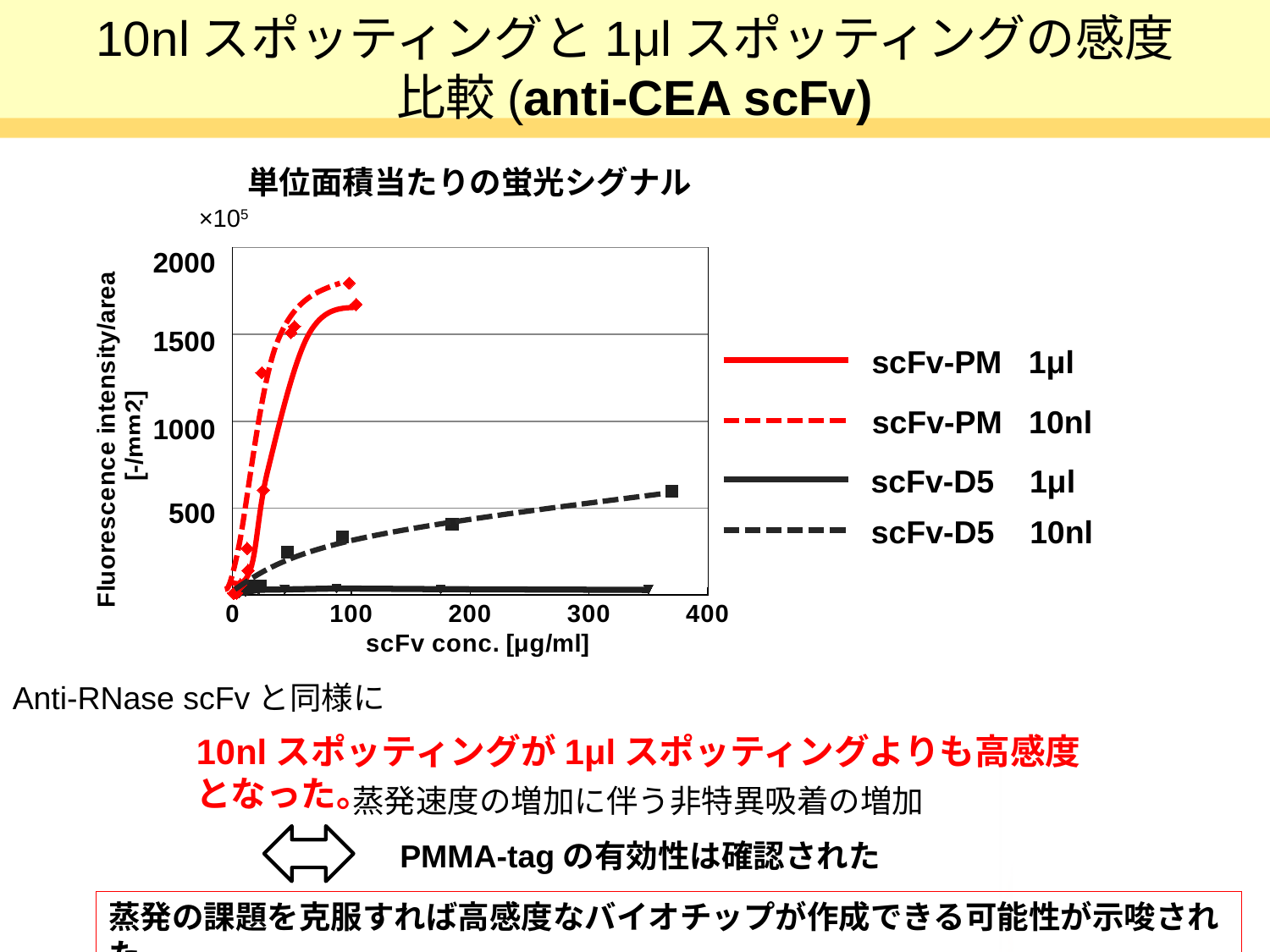

# 10nlスポッティングと1μlスポッティングの感度比較(anti-CEA scFv)
単位面積当たりの蛍光シグナル
×105

### Chart

| Category |  |  |  |  |
|---|---|---|---|---|
2000
1500
scFv-PM   1μl
scFv-PM   10nl
1000
scFv-D5    1μl
500

scFv-D5    10nl
Anti-RNase scFvと同様に
10nlスポッティングが1μlスポッティングよりも高感度となった。

蒸発速度の増加に伴う非特異吸着の増加

PMMA-tagの有効性は確認された
蒸発の課題を克服すれば高感度なバイオチップが作成できる可能性が示唆された